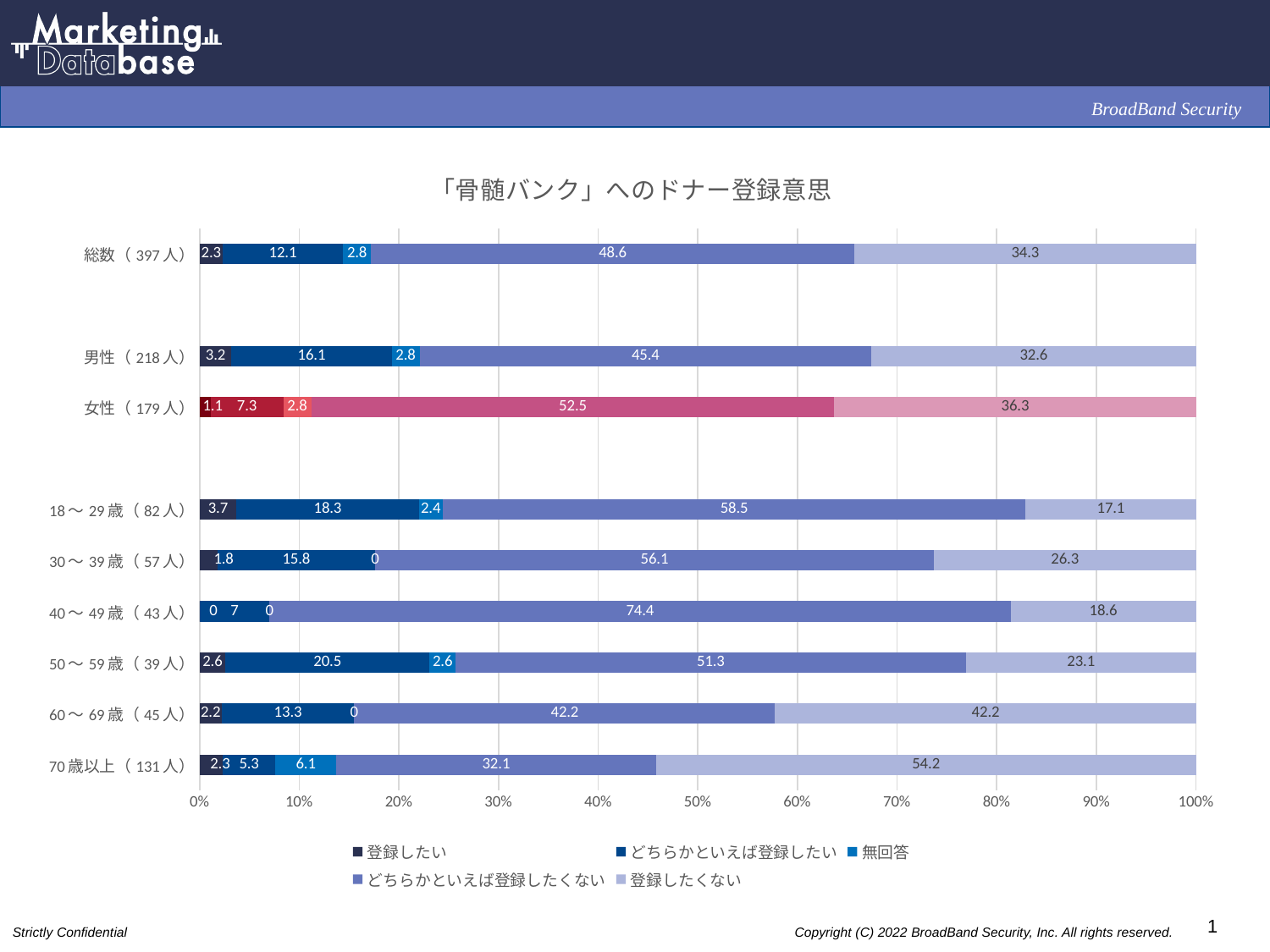

### Chart: 「骨髄バンク」へのドナー登録意思

| Category | 登録したい | どちらかといえば登録したい | 無回答 | どちらかといえば登録したくない | 登録したくない |
|---|---|---|---|---|---|
| 総数（397人） | 2.3 | 12.1 | 2.8 | 48.6 | 34.3 |
|  | None | None | None | None | None |
| 男性（218人） | 3.2 | 16.1 | 2.8 | 45.4 | 32.6 |
| 女性（179人） | 1.1 | 7.3 | 2.8 | 52.5 | 36.3 |
|  | None | None | None | None | None |
| 18～29歳（82人） | 3.7 | 18.3 | 2.4 | 58.5 | 17.1 |
| 30～39歳（57人） | 1.8 | 15.8 | 0.0 | 56.1 | 26.3 |
| 40～49歳（43人） | 0.0 | 7.0 | 0.0 | 74.4 | 18.6 |
| 50～59歳（39人） | 2.6 | 20.5 | 2.6 | 51.3 | 23.1 |
| 60～69歳（45人） | 2.2 | 13.3 | 0.0 | 42.2 | 42.2 |
| 70歳以上（131人） | 2.3 | 5.3 | 6.1 | 32.1 | 54.2 |